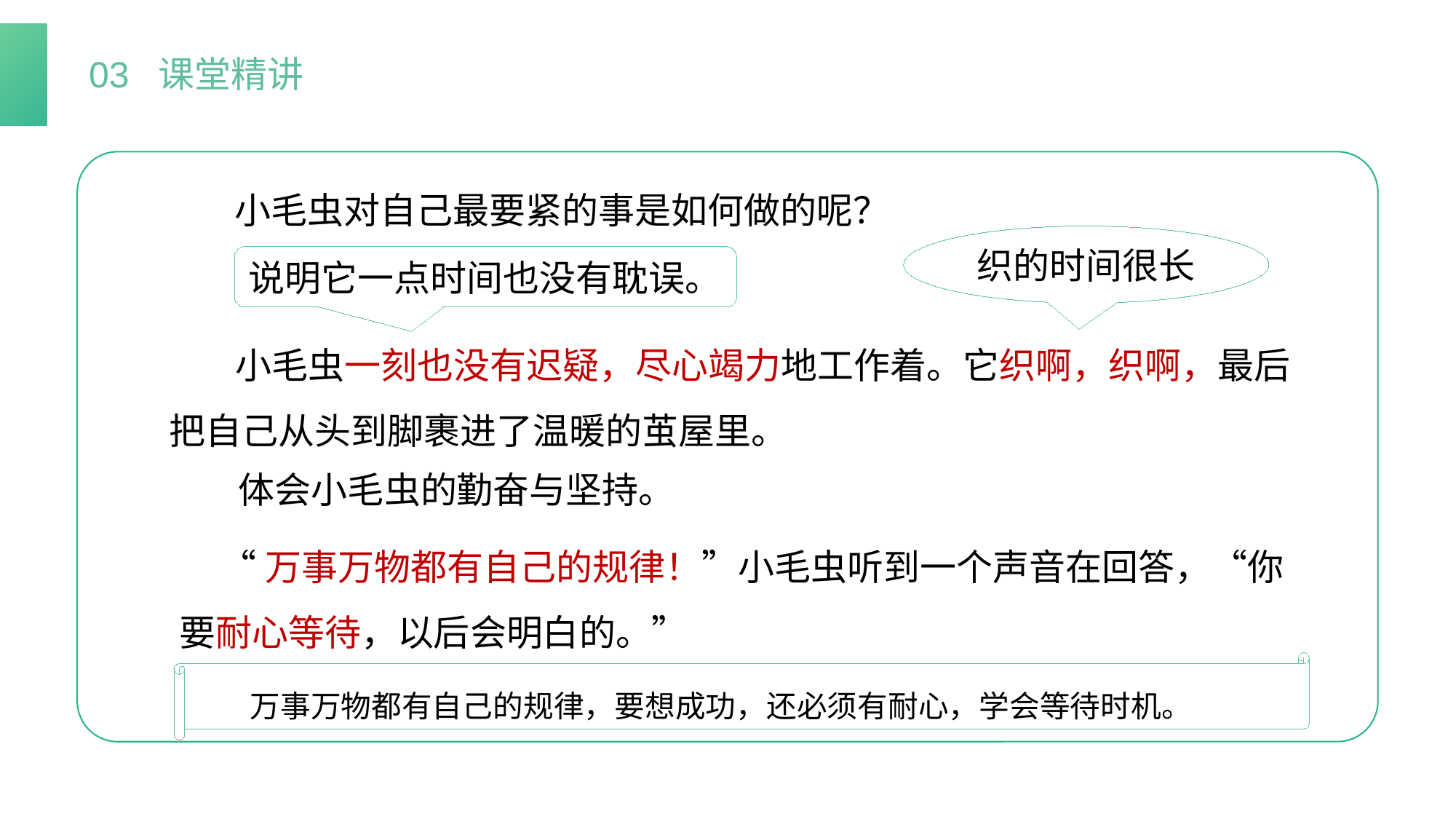

03  课堂精讲
小毛虫对自己最要紧的事是如何做的呢？
织的时间很长
说明它一点时间也没有耽误。
       小毛虫一刻也没有迟疑，尽心竭力地工作着。它织啊，织啊，最后把自己从头到脚裹进了温暖的茧屋里。
体会小毛虫的勤奋与坚持。
     “万事万物都有自己的规律！”小毛虫听到一个声音在回答，“你要耐心等待，以后会明白的。”
       万事万物都有自己的规律，要想成功，还必须有耐心，学会等待时机。